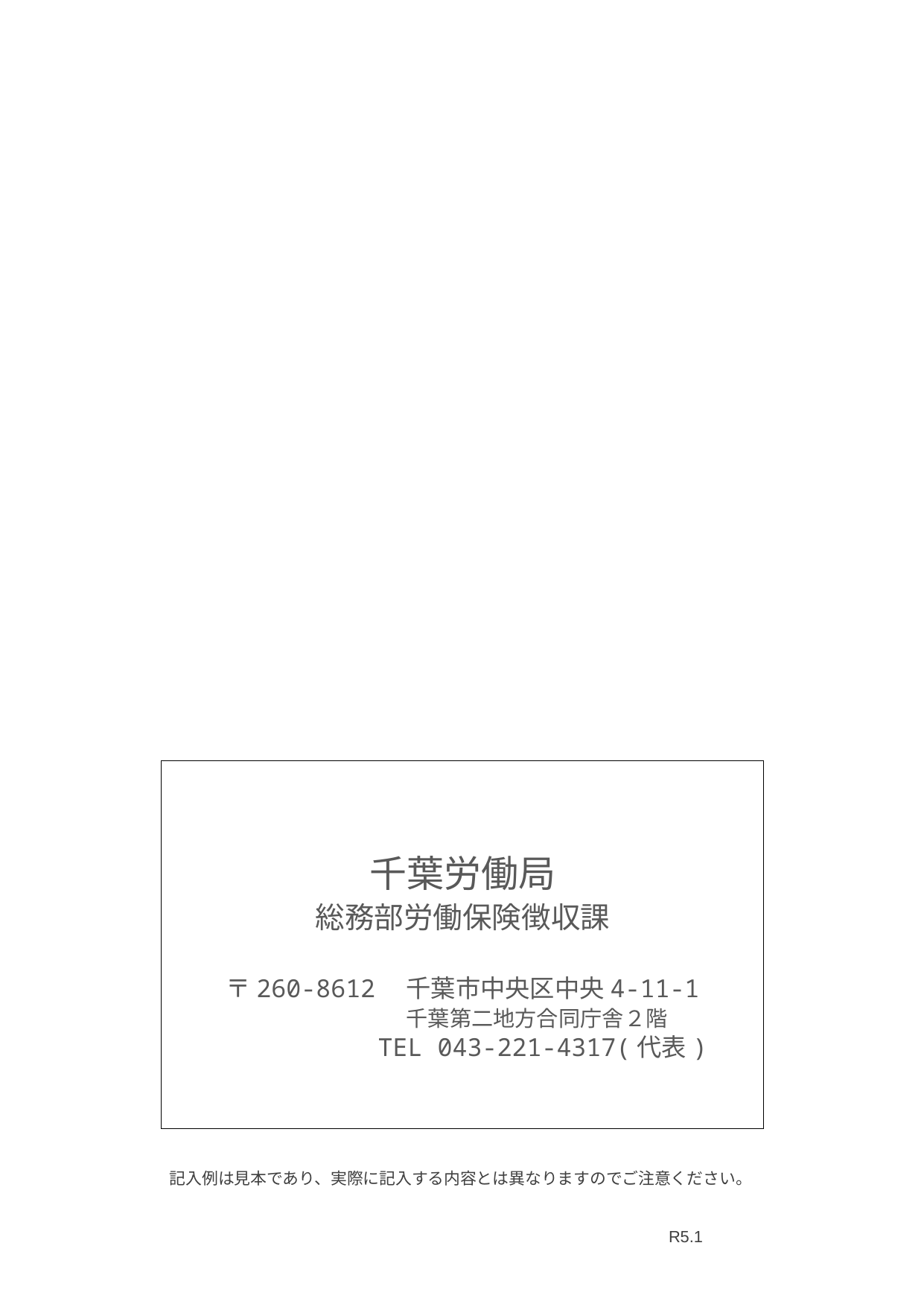

千葉労働局
総務部労働保険徴収課

〒260-8612　千葉市中央区中央4-11-1
　　　　　　千葉第二地方合同庁舎２階
　　　　　　 TEL 043-221-4317(代表)
記入例は見本であり、実際に記入する内容とは異なりますのでご注意ください。

　　　　　　　　　　　　　                                                              　R5.1